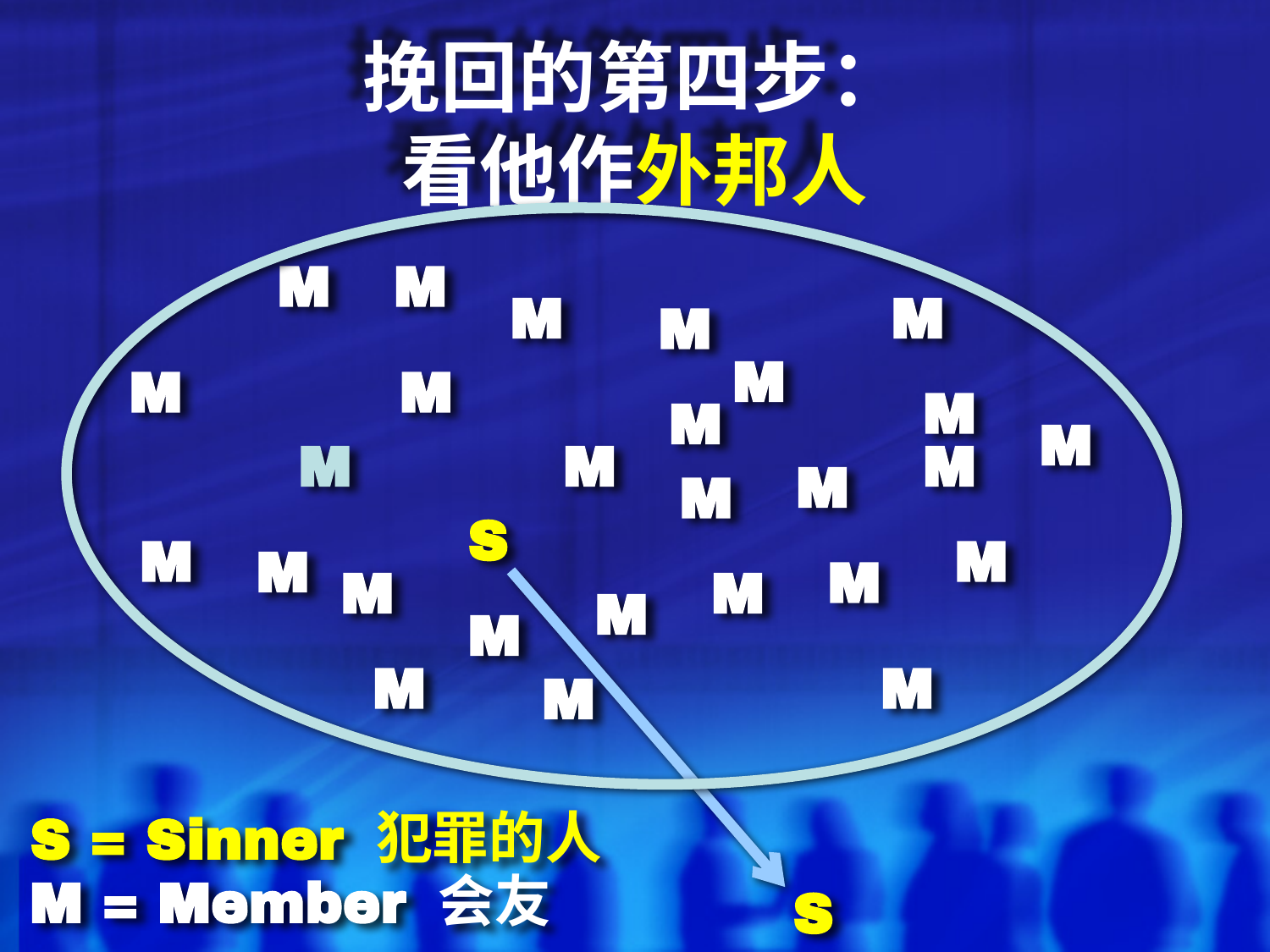

# 挽回的第四步： 看他作外邦人

M
M
M
M
M
M
M
M
M
M
M
M
M
M
M
M
S
M
M
M
M
M
M
M
M
M
M
M

S = Sinner 犯罪的人
M = Member 会友
S